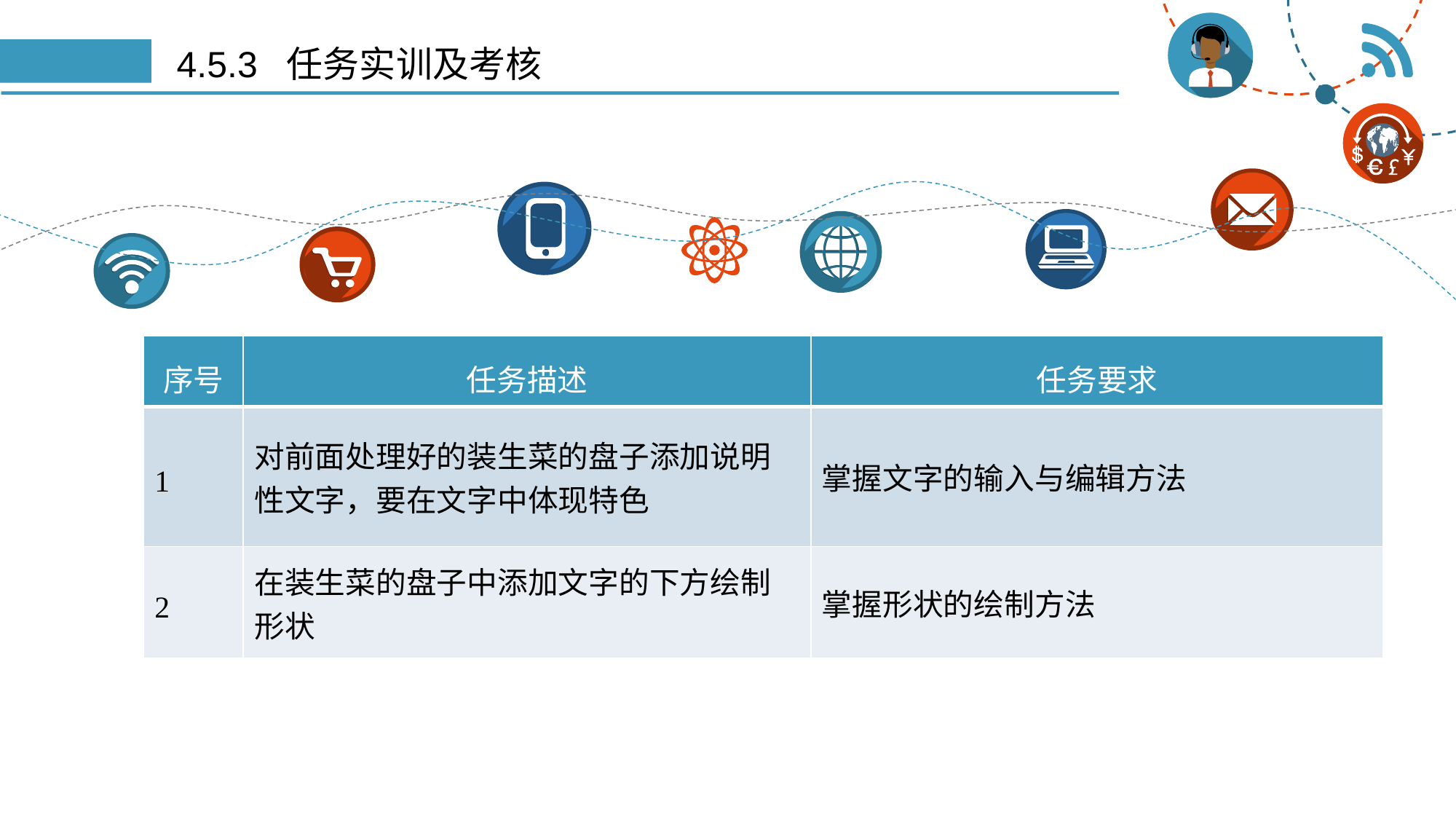

# 4.5.3  任务实训及考核

| 序号 | 任务描述 | 任务要求 |
| --- | --- | --- |
| 1 | 对前面处理好的装生菜的盘子添加说明 性文字，要在文字中体现特色 | 掌握文字的输入与编辑方法 |
| 2 | 在装生菜的盘子中添加文字的下方绘制 形状 | 掌握形状的绘制方法 |